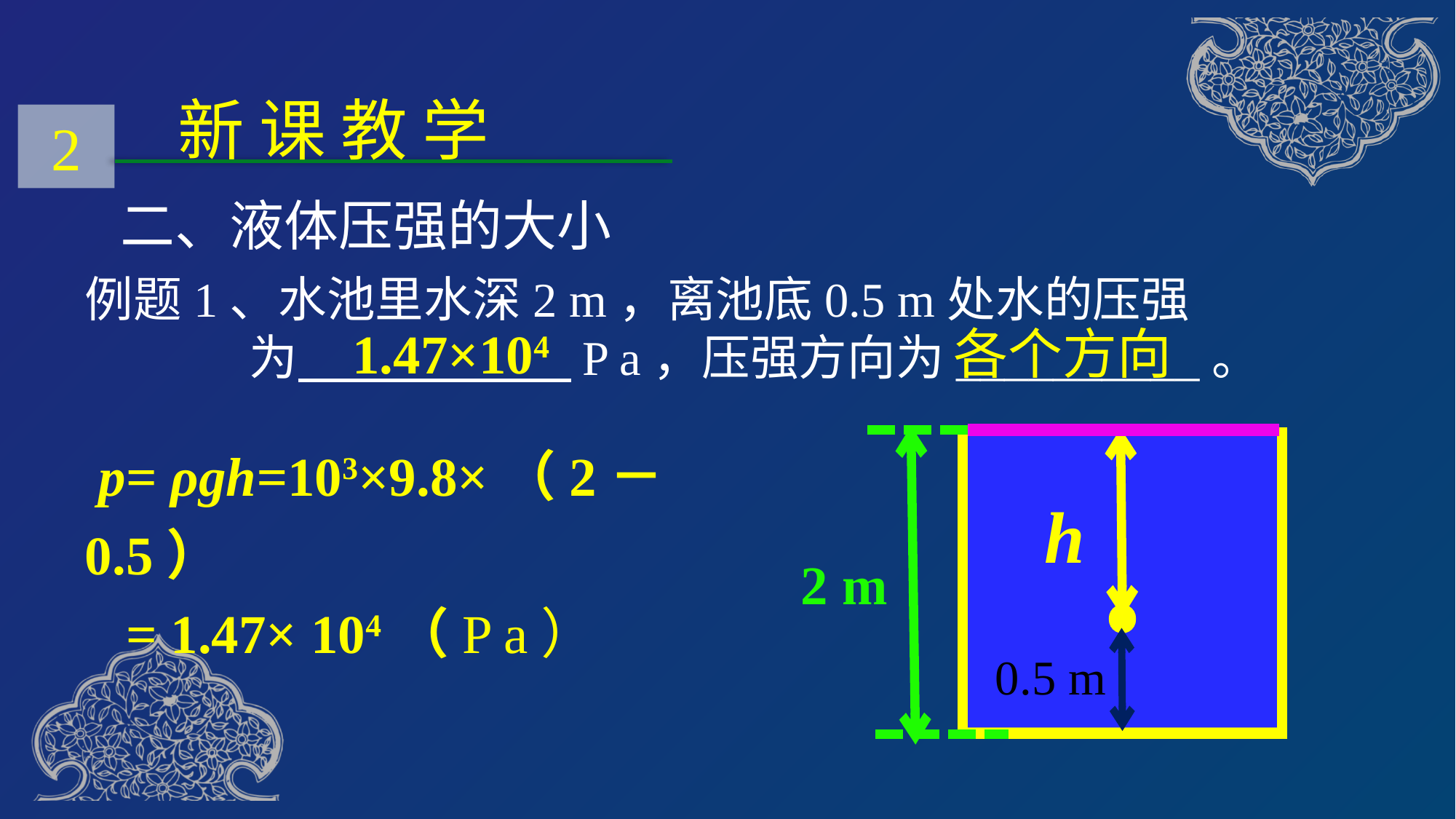

新 课 教 学

2
二、液体压强的大小
例题1、水池里水深2 m，离池底0.5 m处水的压强
              为                         P a，压强方向为__________。
各个方向
1.47×104
 p= ρgh=103×9.8×（2－0.5）
   = 1.47× 104（P a）

2 m

h
0.5 m